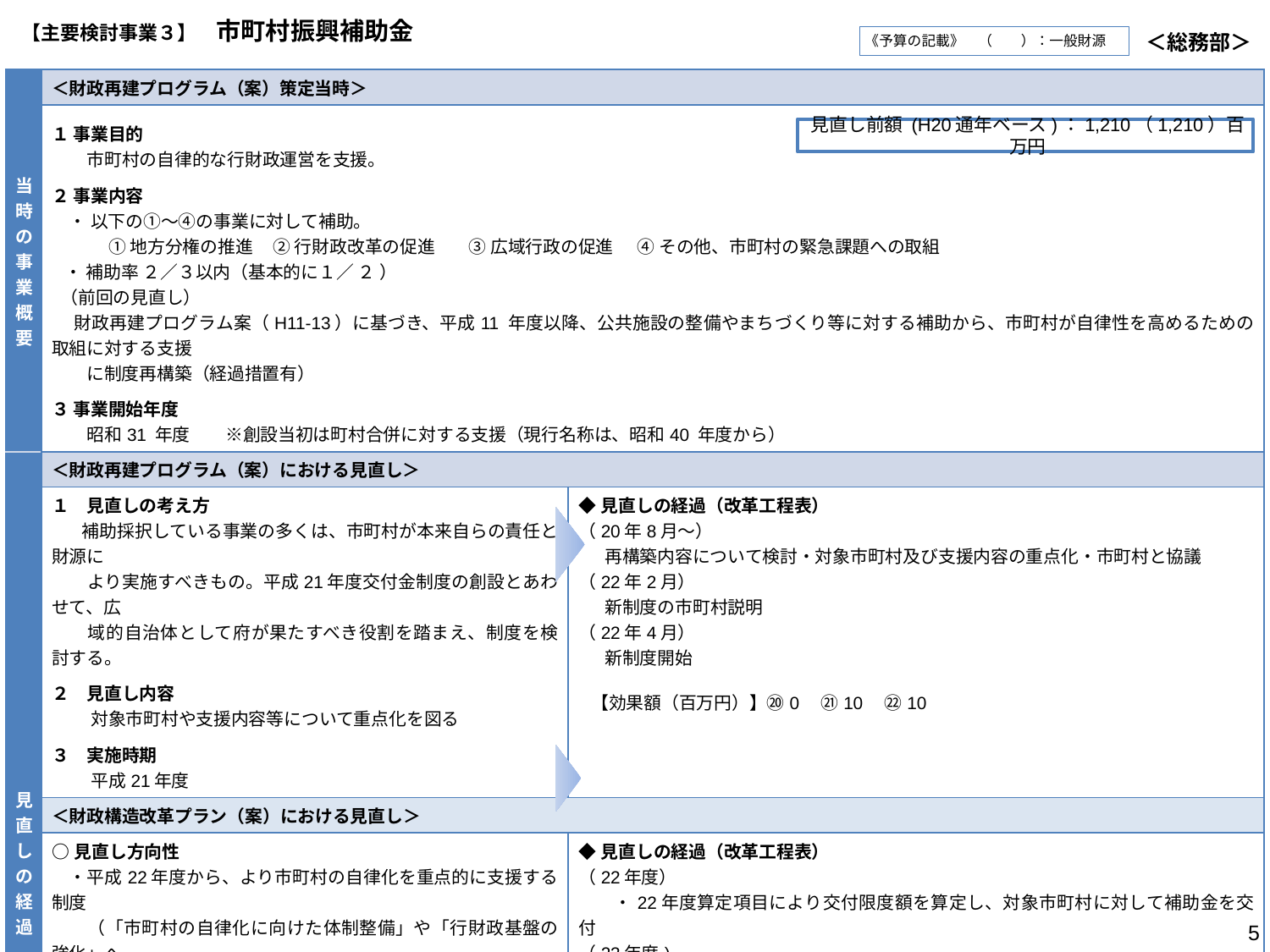

| 【主要検討事業３】　市町村振興補助金 |  |  | ＜総務部＞ |
| --- | --- | --- | --- |
《予算の記載》　（　　）：一般財源
| 当時の事業概要 | ＜財政再建プログラム（案）策定当時＞ |  |
| --- | --- | --- |
|  | １ 事業目的 　　市町村の自律的な行財政運営を支援。 ２ 事業内容 　・ 以下の①～④の事業に対して補助。 　　　 ① 地方分権の推進 ② 行財政改革の促進 　③ 広域行政の促進 ④ その他、市町村の緊急課題への取組 ・ 補助率 ２／３以内（基本的に１／ ２ ） （前回の見直し） 財政再建プログラム案（H11-13）に基づき、平成11 年度以降、公共施設の整備やまちづくり等に対する補助から、市町村が自律性を高めるための取組に対する支援 　　に制度再構築（経過措置有） ３ 事業開始年度 　　昭和31 年度　　※創設当初は町村合併に対する支援（現行名称は、昭和40 年度から） |  |
| 見直しの経過 | ＜財政再建プログラム（案）における見直し＞ |  |
|  | １　見直しの考え方 　 補助採択している事業の多くは、市町村が本来自らの責任と財源に 　　より実施すべきもの。平成21年度交付金制度の創設とあわせて、広　 　　域的自治体として府が果たすべき役割を踏まえ、制度を検討する。 ２　見直し内容 　　 対象市町村や支援内容等について重点化を図る ３　実施時期 　　 平成21年度 | ◆見直しの経過（改革工程表） （20年8月～） 　再構築内容について検討・対象市町村及び支援内容の重点化・市町村と協議 （22年2月）　 　新制度の市町村説明 （22年4月） 　新制度開始 【効果額（百万円）】⑳0　㉑10　㉒10 |
|  | ＜財政構造改革プラン（案）における見直し＞ |  |
|  | ○見直し方向性 　・平成22年度から、より市町村の自律化を重点的に支援する制度 　　（「市町村の自律化に向けた体制整備」や「行財政基盤の強化」へ 　　の取組みを支援）に改正し、それを踏まえた算定項目を新たに設定 　・３年後の25年において、制度の目的に沿って、本補助制度が十分に 　　その役割を果たしているか効果検証を行う | ◆見直しの経過（改革工程表） （22年度） 　　・22年度算定項目により交付限度額を算定し、対象市町村に対して補助金を交付 （23年度) 　　・23年度算定項目を市町村に対して公表 　　・23年度算定項目に義務教育分野における先駆的な取組を追加 　　・市町村の意見も踏まえ、25年からの制度見直しを検討 （24年度） 　　・24年度算定項目を市町村に対して公表 　　・24年度算定項目に中核市（移行）支援を追加 　　・市町村の意見も踏まえ、25年からの制度見直しを検討 （25年度） 　　・補助金を一層効果的なものとするため、市町村の自主性をより尊重するという観点から、市町 　　　村自らが設定した目標の達成状況に応じて補助金を配分する仕組みを新たに導入 |
見直し前額 (H20通年ベース)：1,210（1,210）百万円

5